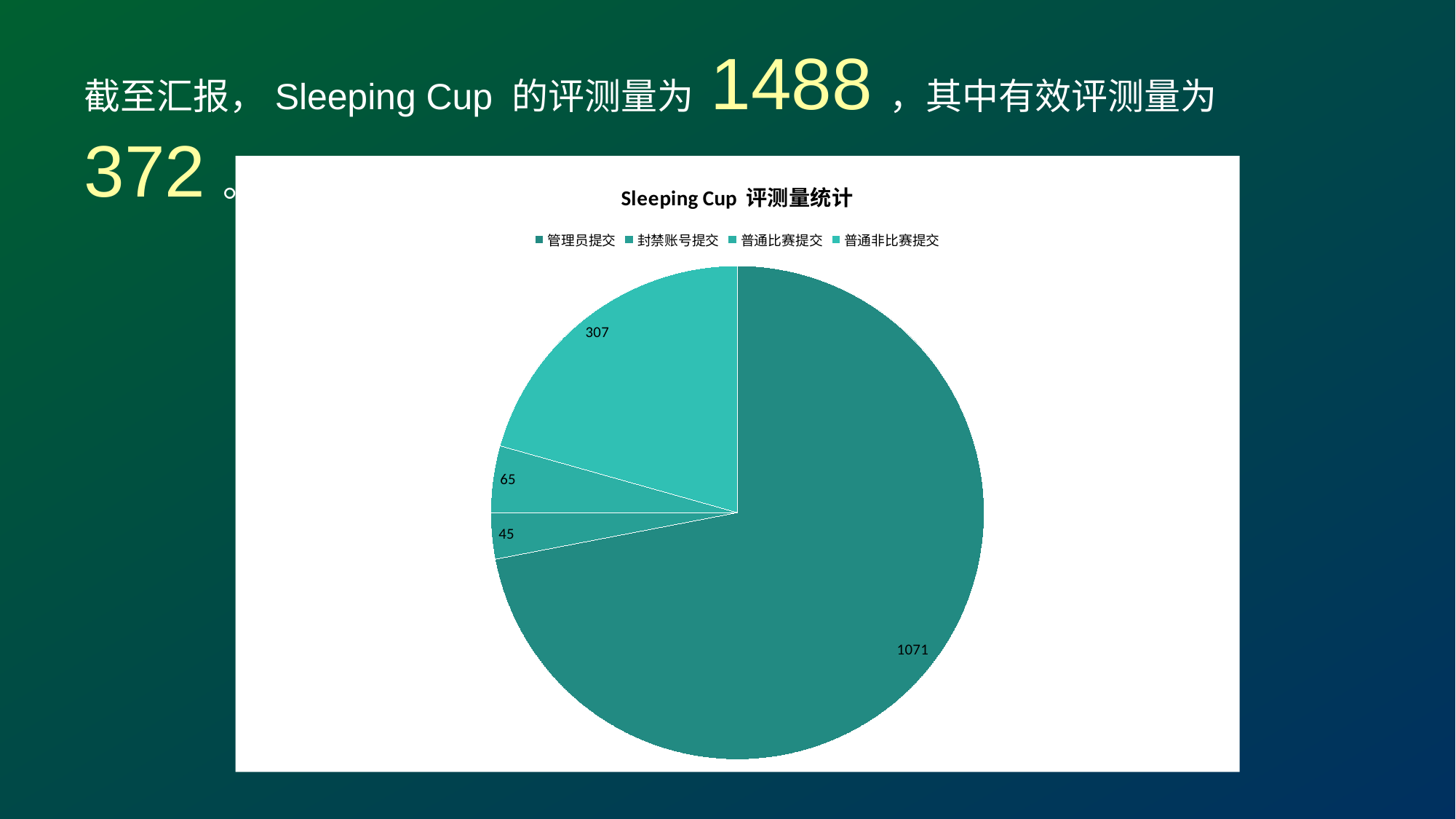

截至汇报，Sleeping Cup 的评测量为 1488，其中有效评测量为 372。

### Chart:

| Category | Sleeping Cup 评测量统计 |
|---|---|
| 管理员提交 | 1071.0 |
| 封禁账号提交 | 45.0 |
| 普通比赛提交 | 65.0 |
| 普通非比赛提交 | 307.0 |